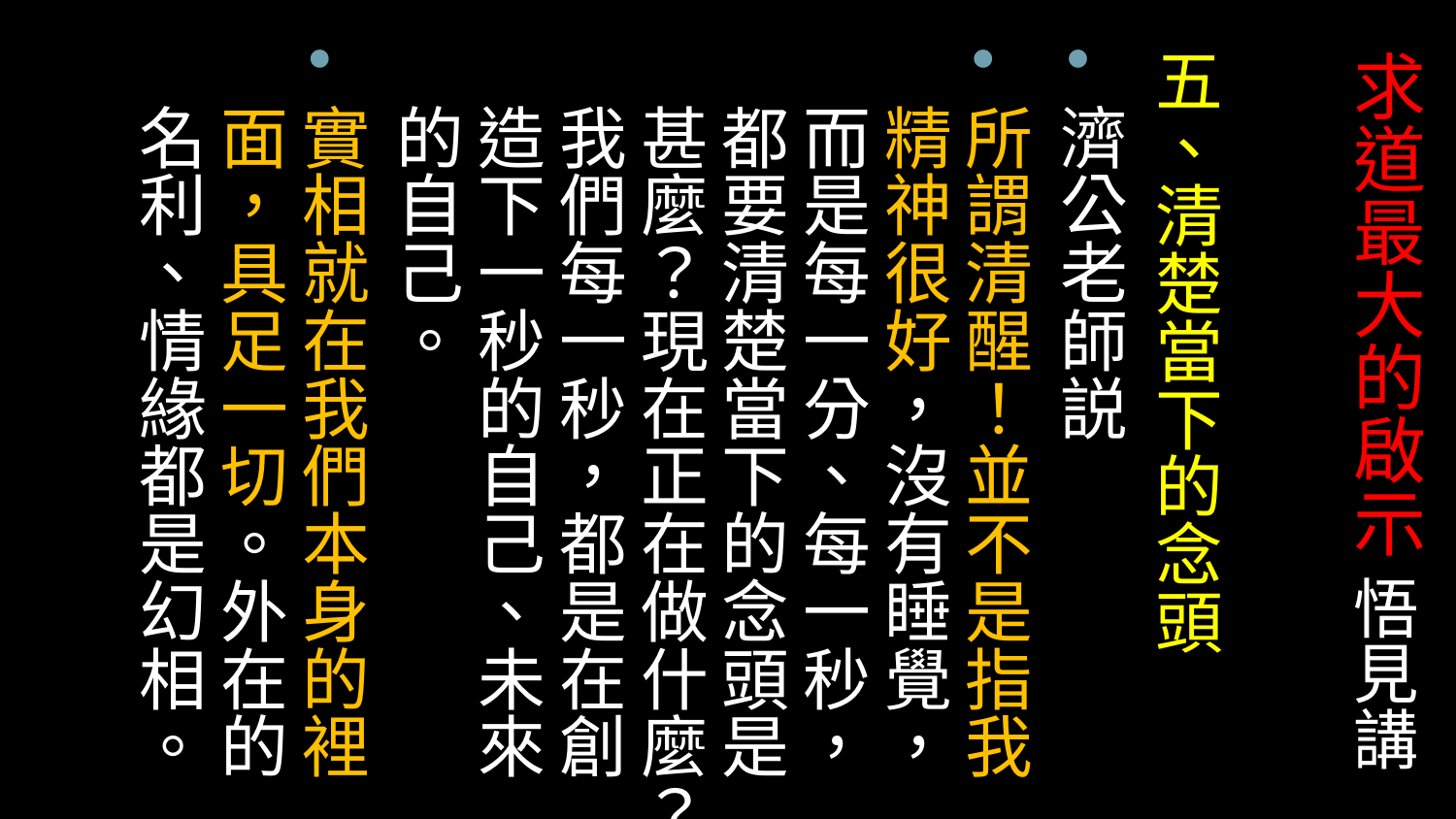

五、清楚當下的念頭
濟公老師説
所謂清醒！並不是指我精神很好，沒有睡覺，而是每一分、每一秒，都要清楚當下的念頭是甚麼？現在正在做什麼？我們每一秒，都是在創造下一秒的自己、未來的自己。
實相就在我們本身的裡面，具足一切。外在的名利、情緣都是幻相。

# 求道最大的啟示 悟見講